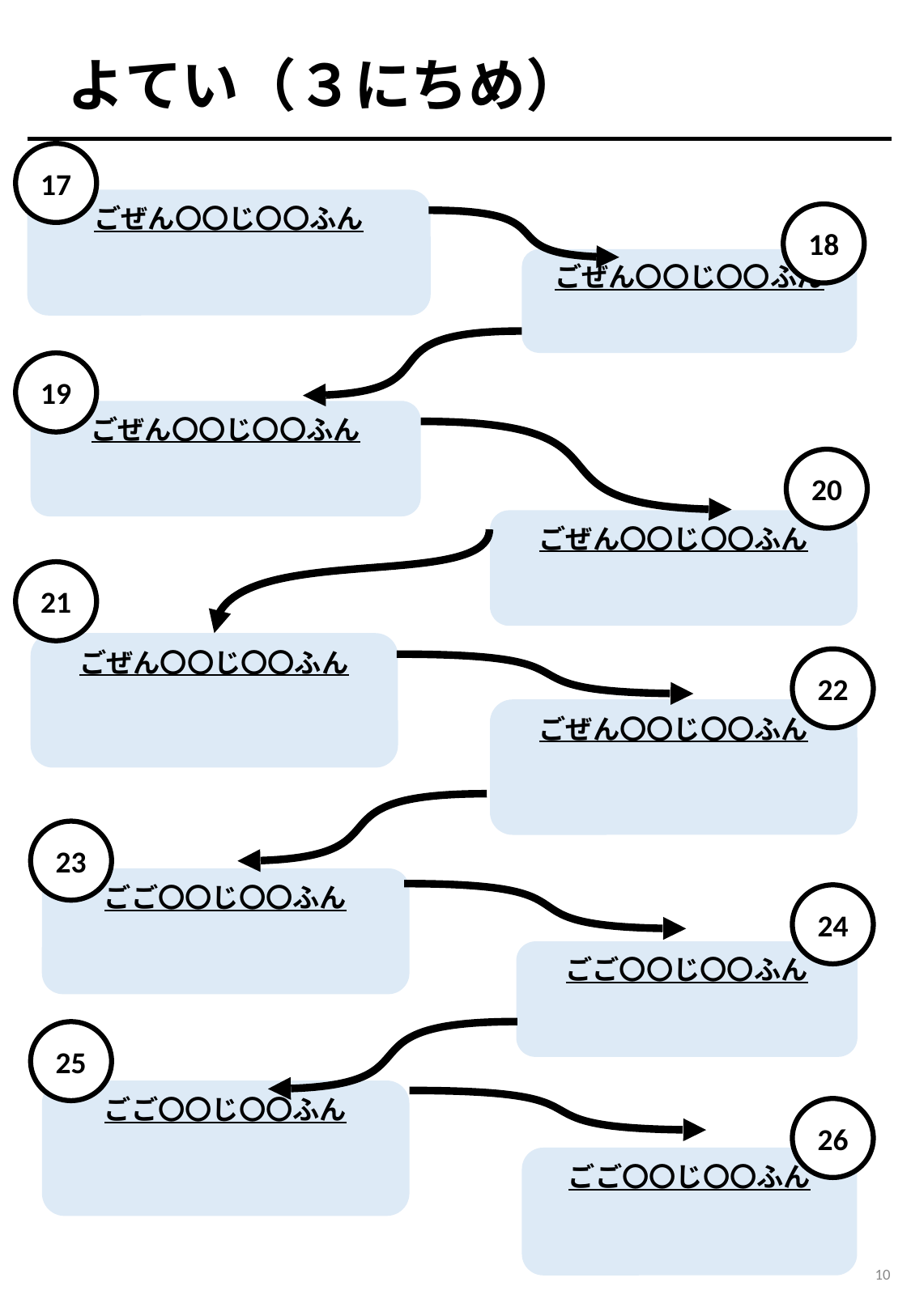

よてい（３にちめ）
17
ごぜん〇〇じ〇〇ふん

18
ごぜん〇〇じ〇〇ふん

19
ごぜん〇〇じ〇〇ふん

20
ごぜん〇〇じ〇〇ふん

21
ごぜん〇〇じ〇〇ふん

22
ごぜん〇〇じ〇〇ふん

23
ごご〇〇じ〇〇ふん

24
ごご〇〇じ〇〇ふん

25
ごご〇〇じ〇〇ふん
26
ごご〇〇じ〇〇ふん

10